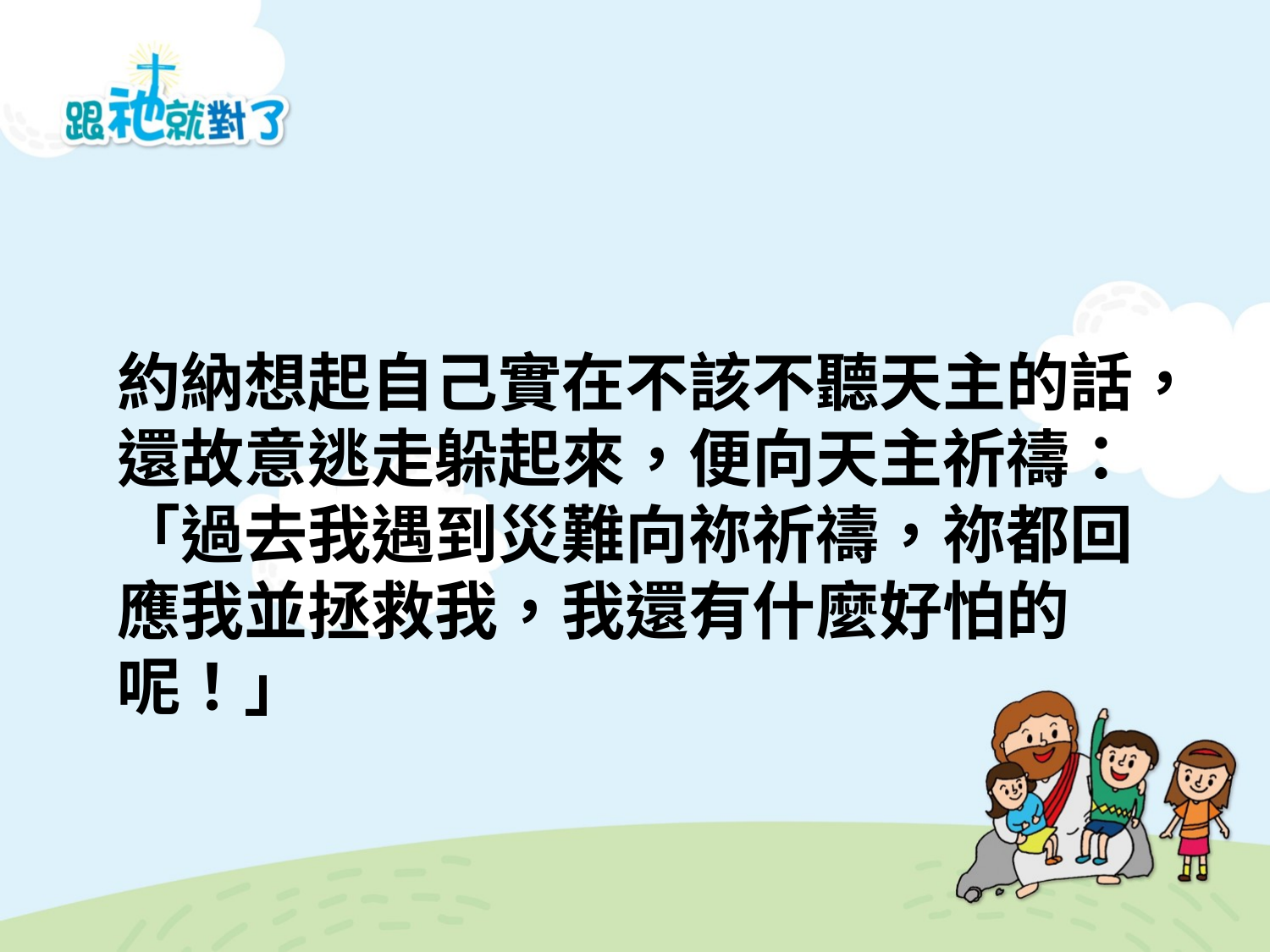

約納想起自己實在不該不聽天主的話，還故意逃走躲起來，便向天主祈禱：「過去我遇到災難向祢祈禱，祢都回應我並拯救我，我還有什麼好怕的呢！」